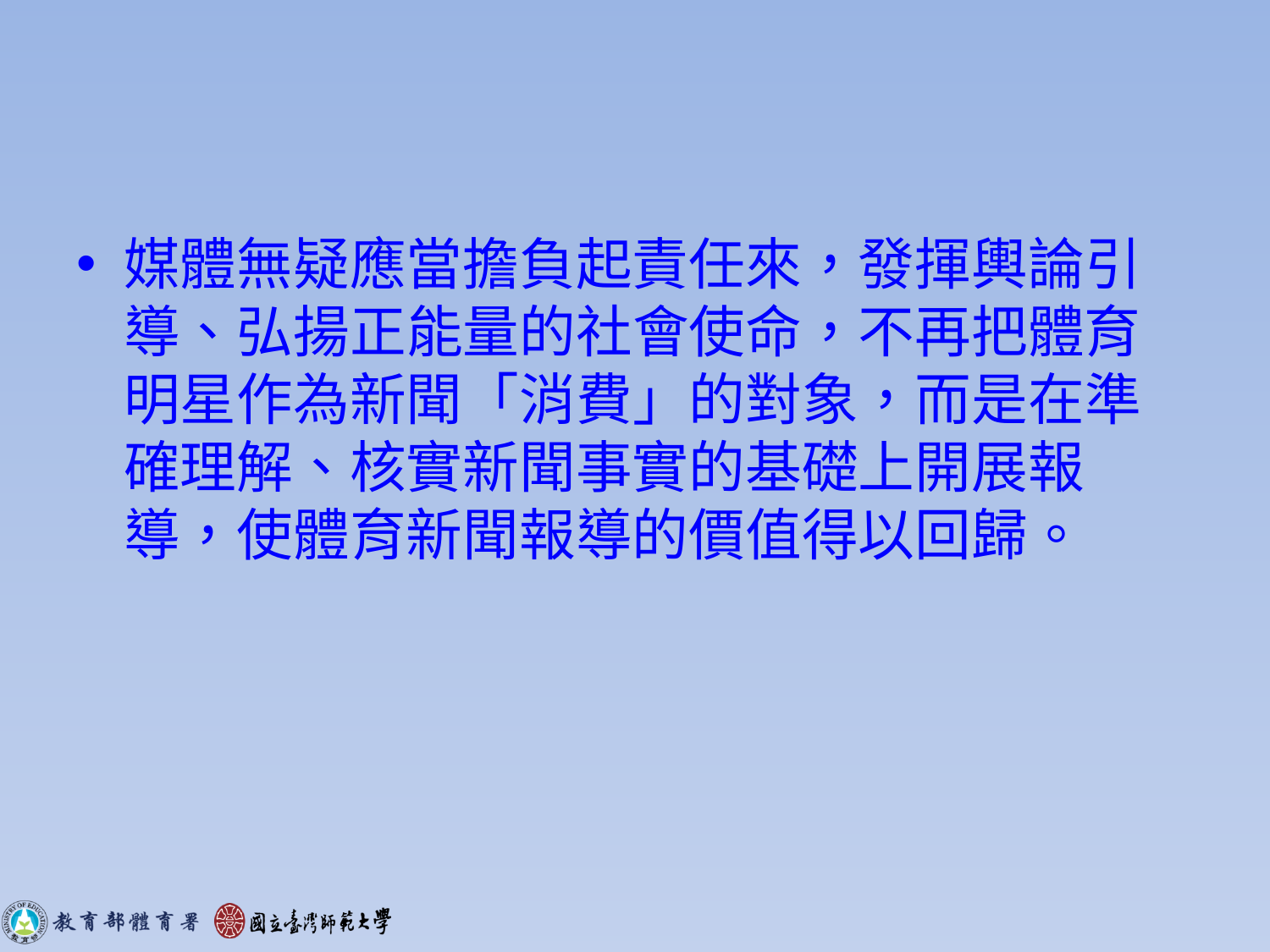

#
媒體無疑應當擔負起責任來，發揮輿論引導、弘揚正能量的社會使命，不再把體育明星作為新聞「消費」的對象，而是在準確理解、核實新聞事實的基礎上開展報導，使體育新聞報導的價值得以回歸。